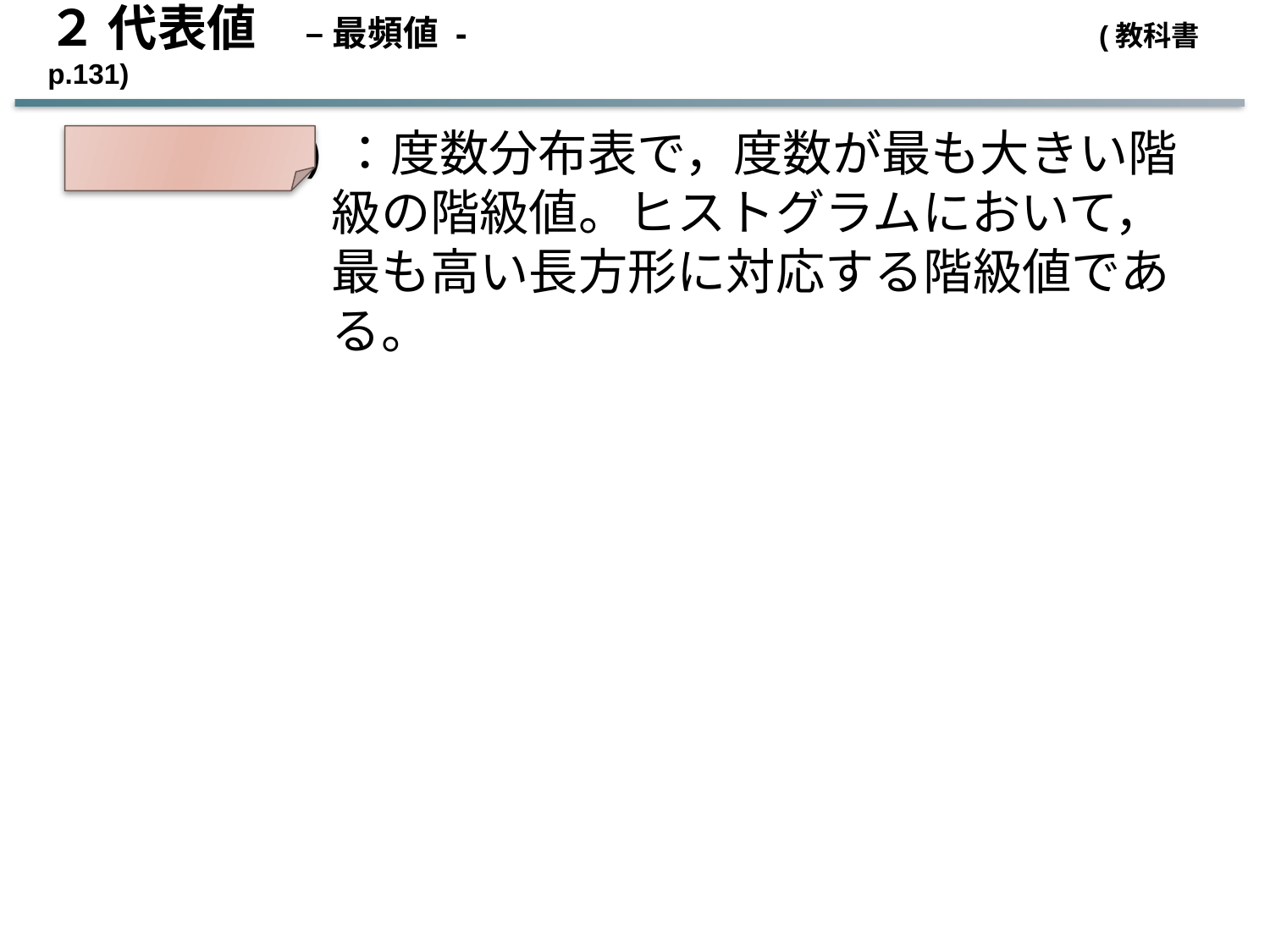

２ 代表値　– 最頻値 -                          　　　　　     (教科書 p.131)
( 最頻値 )：度数分布表で，度数が最も大きい階級の階級値。ヒストグラムにおいて，最も高い長方形に対応する階級値である。